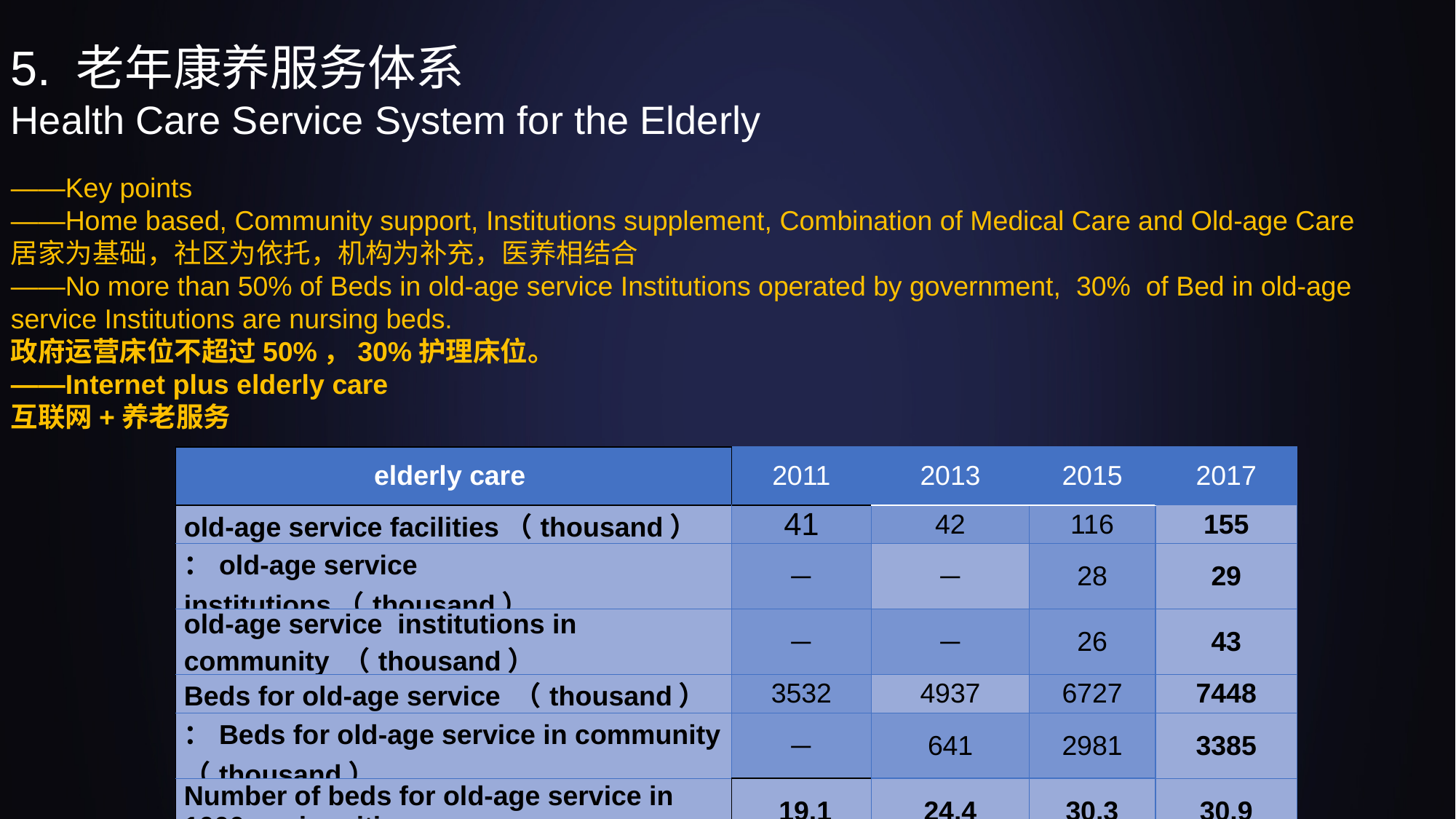

5. 老年康养服务体系
Health Care Service System for the Elderly

——Key points
——Home based, Community support, Institutions supplement, Combination of Medical Care and Old-age Care
居家为基础，社区为依托，机构为补充，医养相结合
——No more than 50% of Beds in old-age service Institutions operated by government,  30%  of Bed in old-age service Institutions are nursing beds.
政府运营床位不超过50%，30%护理床位。
——Internet plus elderly care
互联网+养老服务

| elderly care | 2011 | 2013 | 2015 | 2017 |
| --- | --- | --- | --- | --- |
| old-age service facilities（thousand） | 41 | 42 | 116 | 155 |
| ：old-age service institutions（thousand） | － | － | 28 | 29 |
| old-age service institutions in community （thousand） | － | － | 26 | 43 |
| Beds for old-age service （thousand） | 3532 | 4937 | 6727 | 7448 |
| ：Beds for old-age service in community （thousand） | － | 641 | 2981 | 3385 |
| Number of beds for old-age service in 1000 senior citizens | 19.1 | 24.4 | 30.3 | 30.9 |